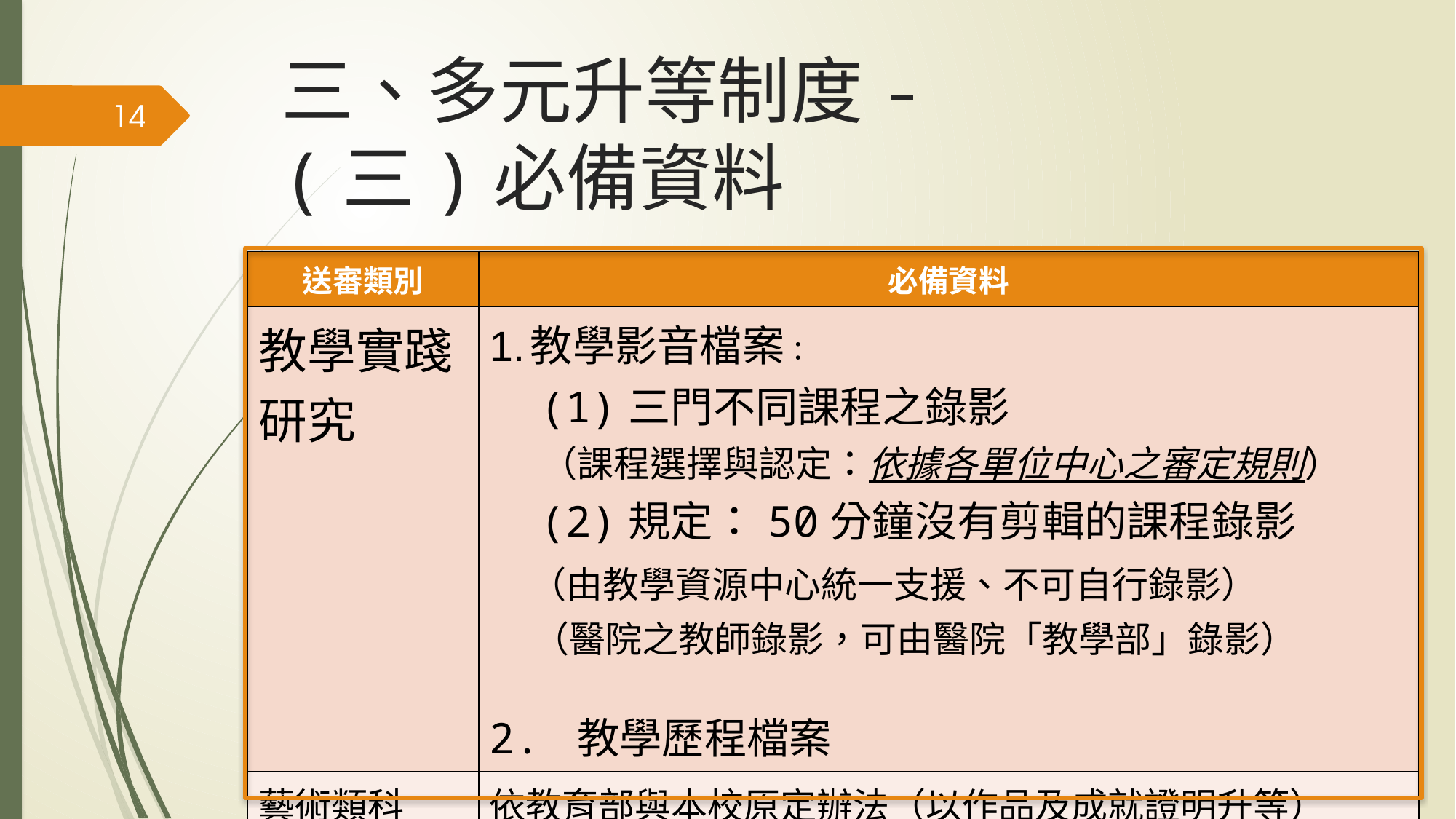

# 三、多元升等制度- (三)必備資料
14

| 送審類別 | 必備資料 |
| --- | --- |
| 教學實踐研究 | 教學影音檔案： (1)三門不同課程之錄影 （課程選擇與認定：依據各單位中心之審定規則） (2)規定：50分鐘沒有剪輯的課程錄影 （由教學資源中心統一支援、不可自行錄影） （醫院之教師錄影，可由醫院「教學部」錄影） 2. 教學歷程檔案 |
| 藝術類科 | 依教育部與本校原定辦法（以作品及成就證明升等） |
| 體育類科 | 依教育部與本校原定辦法（以成就證明升等） |